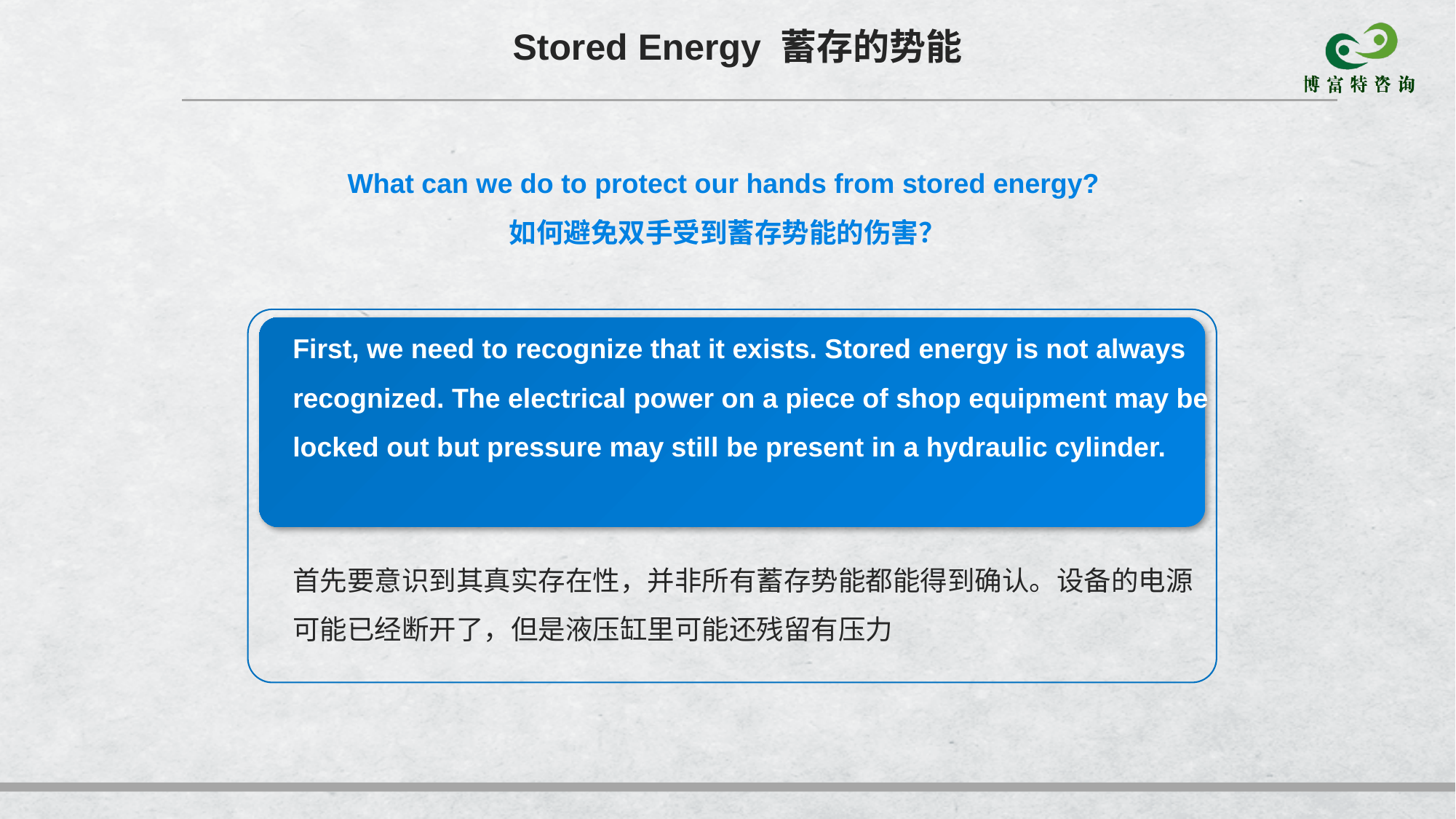

Stored Energy 蓄存的势能
What can we do to protect our hands from stored energy?
如何避免双手受到蓄存势能的伤害？

First, we need to recognize that it exists. Stored energy is not always recognized. The electrical power on a piece of shop equipment may be locked out but pressure may still be present in a hydraulic cylinder.

首先要意识到其真实存在性，并非所有蓄存势能都能得到确认。设备的电源可能已经断开了，但是液压缸里可能还残留有压力